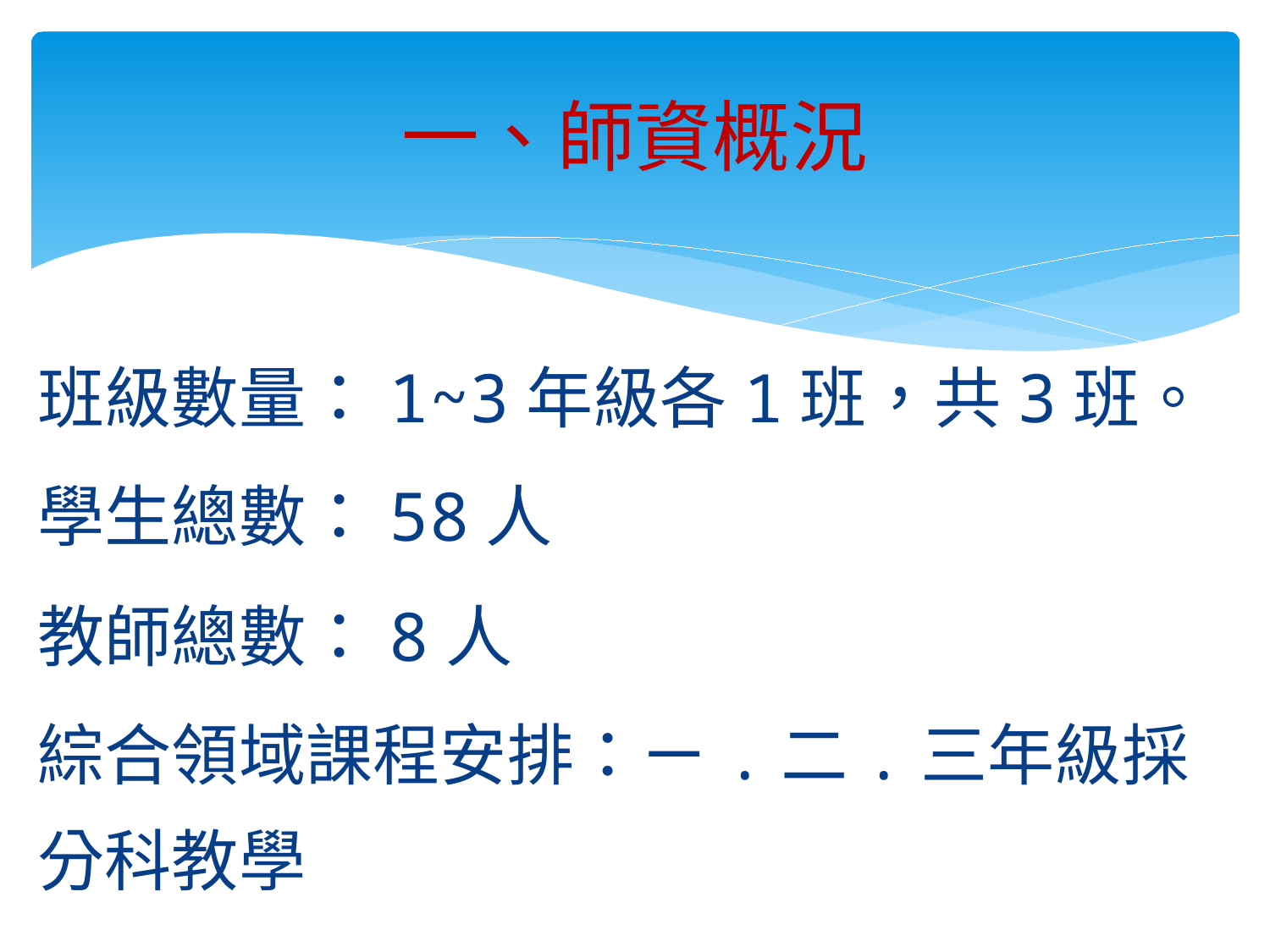

# 一、師資概況
班級數量：1~3年級各1班，共3班。
學生總數：58人
教師總數：8人
綜合領域課程安排：ㄧ.二.三年級採分科教學